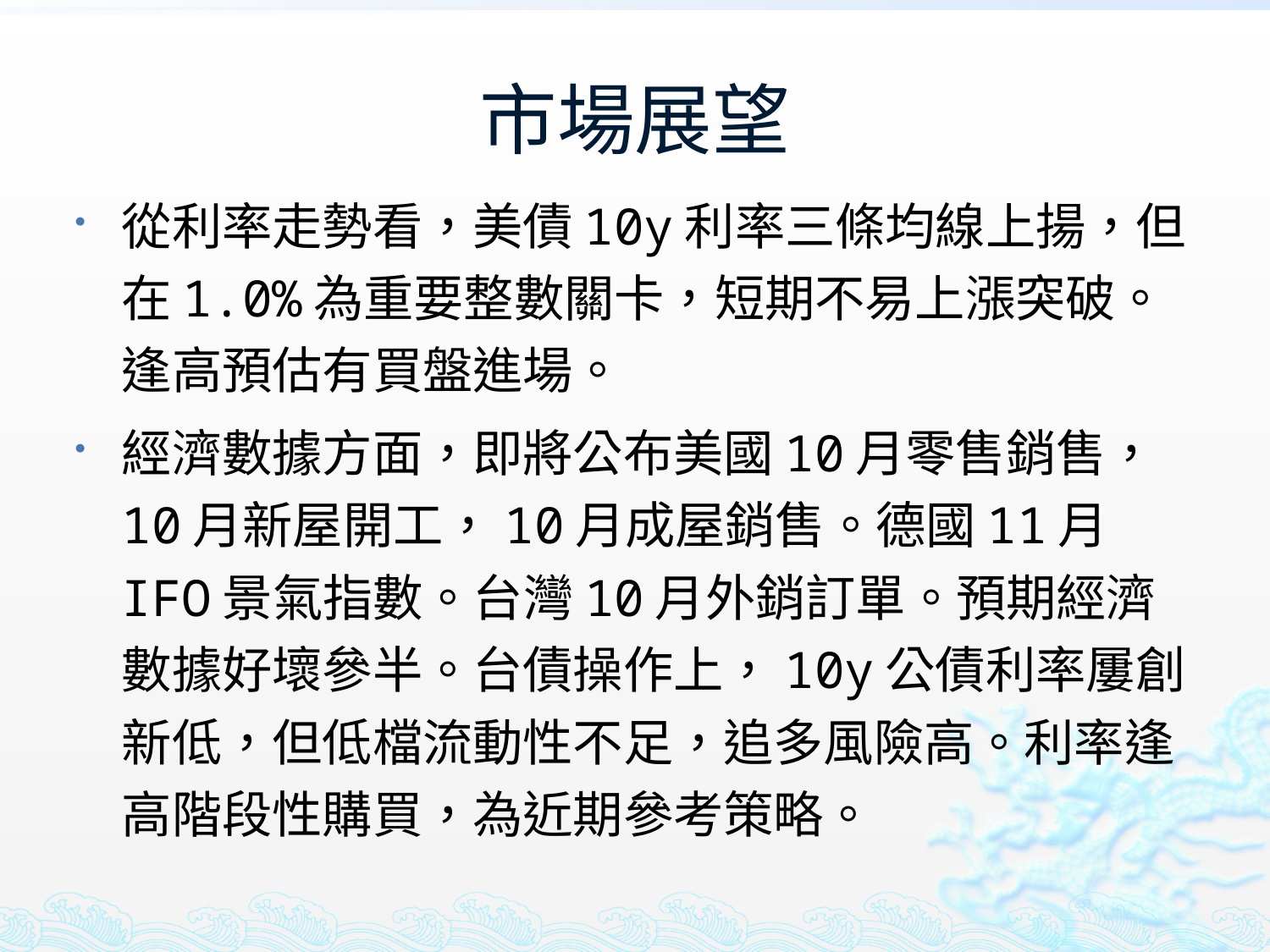

# 市場展望
從利率走勢看，美債10y利率三條均線上揚，但在1.0%為重要整數關卡，短期不易上漲突破。逢高預估有買盤進場。
經濟數據方面，即將公布美國10月零售銷售，10月新屋開工，10月成屋銷售。德國11月IFO景氣指數。台灣10月外銷訂單。預期經濟數據好壞參半。台債操作上，10y公債利率屢創新低，但低檔流動性不足，追多風險高。利率逢高階段性購買，為近期參考策略。